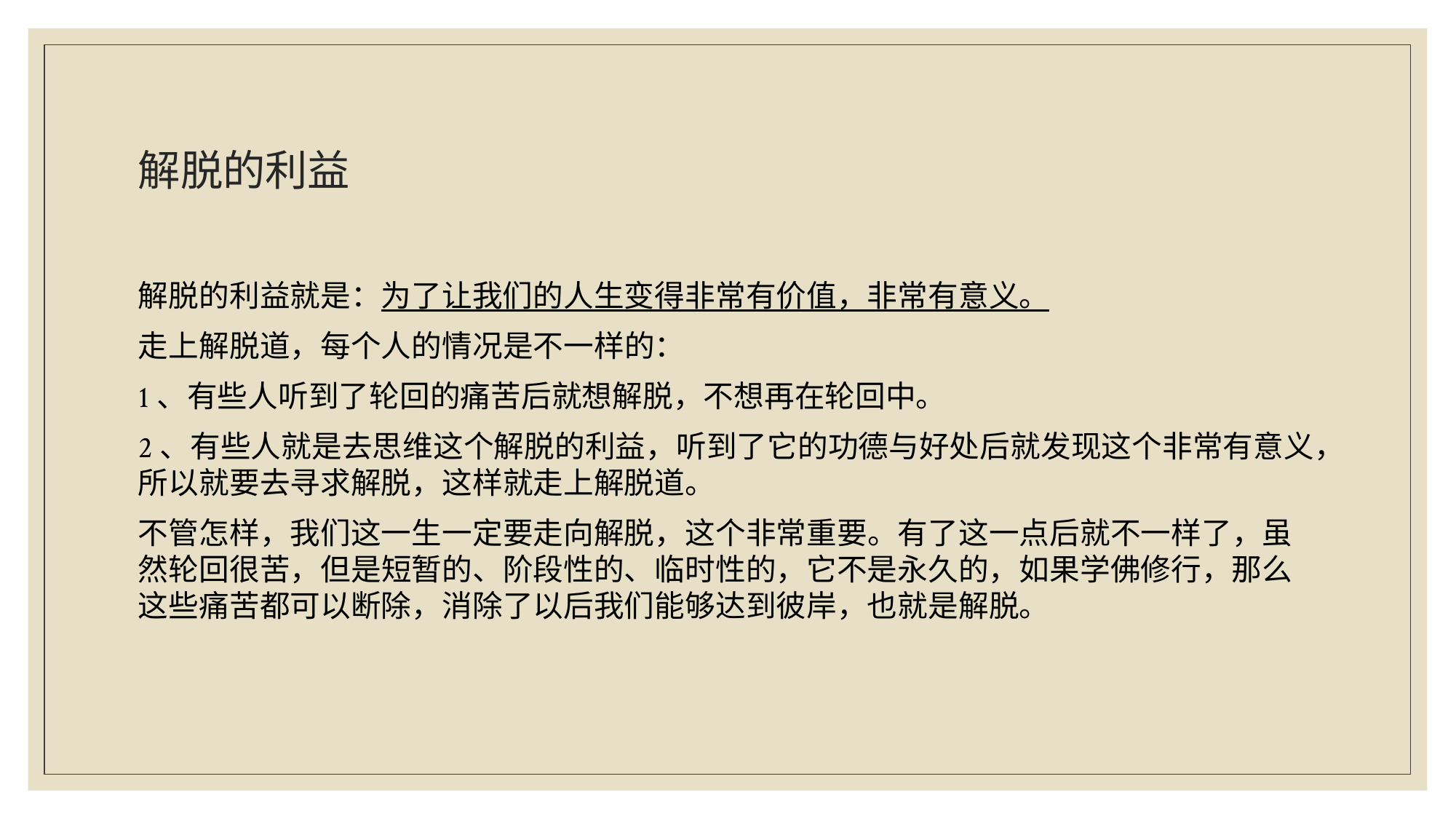

# 解脱的利益

解脱的利益就是：为了让我们的人生变得非常有价值，非常有意义。
走上解脱道，每个人的情况是不一样的：
1、有些人听到了轮回的痛苦后就想解脱，不想再在轮回中。
2、有些人就是去思维这个解脱的利益，听到了它的功德与好处后就发现这个非常有意义，所以就要去寻求解脱，这样就走上解脱道。
不管怎样，我们这一生一定要走向解脱，这个非常重要。有了这一点后就不一样了，虽然轮回很苦，但是短暂的、阶段性的、临时性的，它不是永久的，如果学佛修行，那么这些痛苦都可以断除，消除了以后我们能够达到彼岸，也就是解脱。